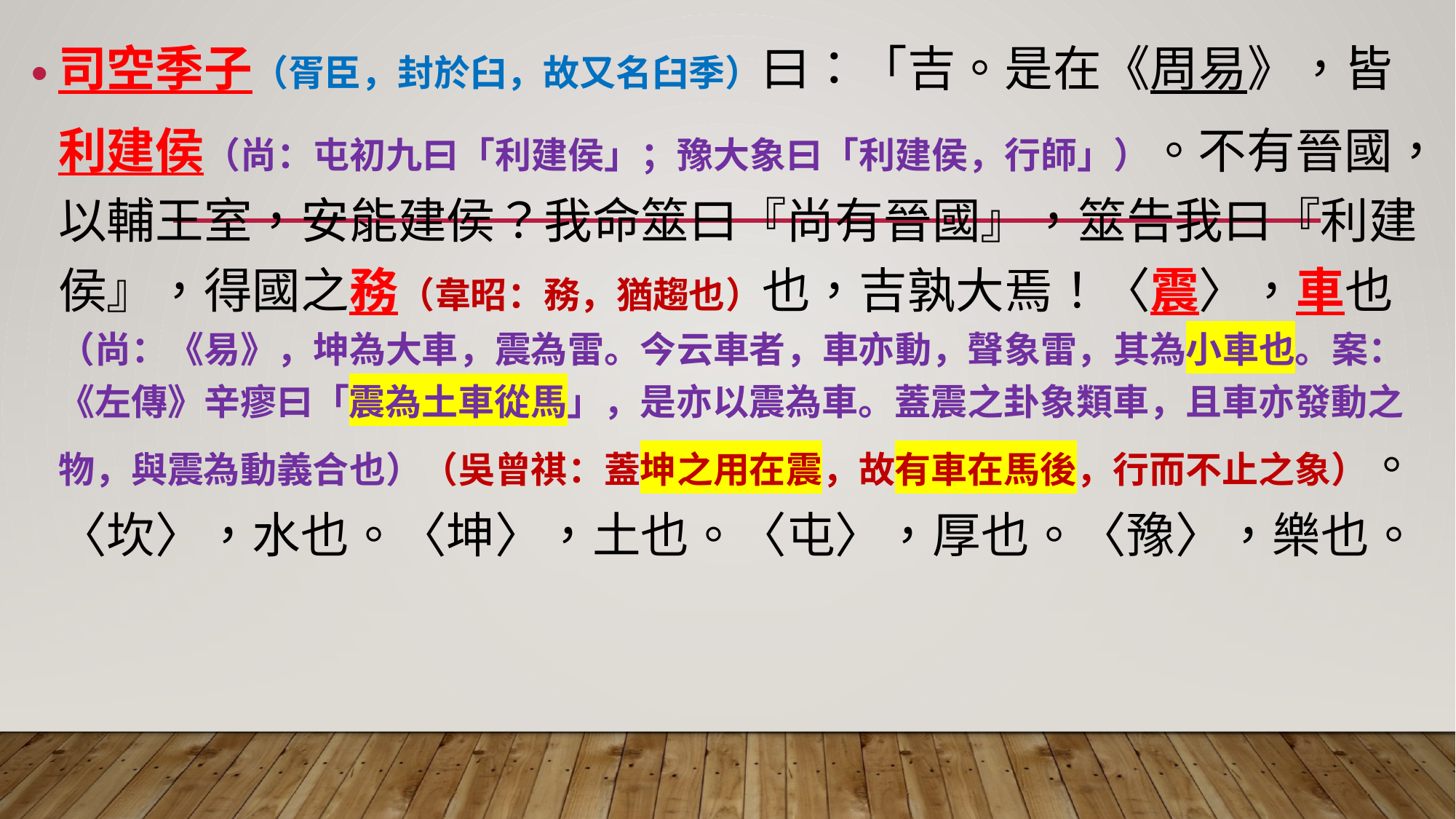

司空季子（胥臣，封於臼，故又名臼季）曰：「吉。是在《周易》，皆利建侯（尚：屯初九曰「利建侯」；豫大象曰「利建侯，行師」）。不有晉國，以輔王室，安能建侯？我命筮曰『尚有晉國』，筮告我曰『利建侯』，得國之務（韋昭：務，猶趨也）也，吉孰大焉！〈震〉，車也（尚：《易》，坤為大車，震為雷。今云車者，車亦動，聲象雷，其為小車也。案：《左傳》辛瘳曰「震為土車從馬」，是亦以震為車。蓋震之卦象類車，且車亦發動之物，與震為動義合也）（吳曾祺：蓋坤之用在震，故有車在馬後，行而不止之象）。〈坎〉，水也。〈坤〉，土也。〈屯〉，厚也。〈豫〉，樂也。